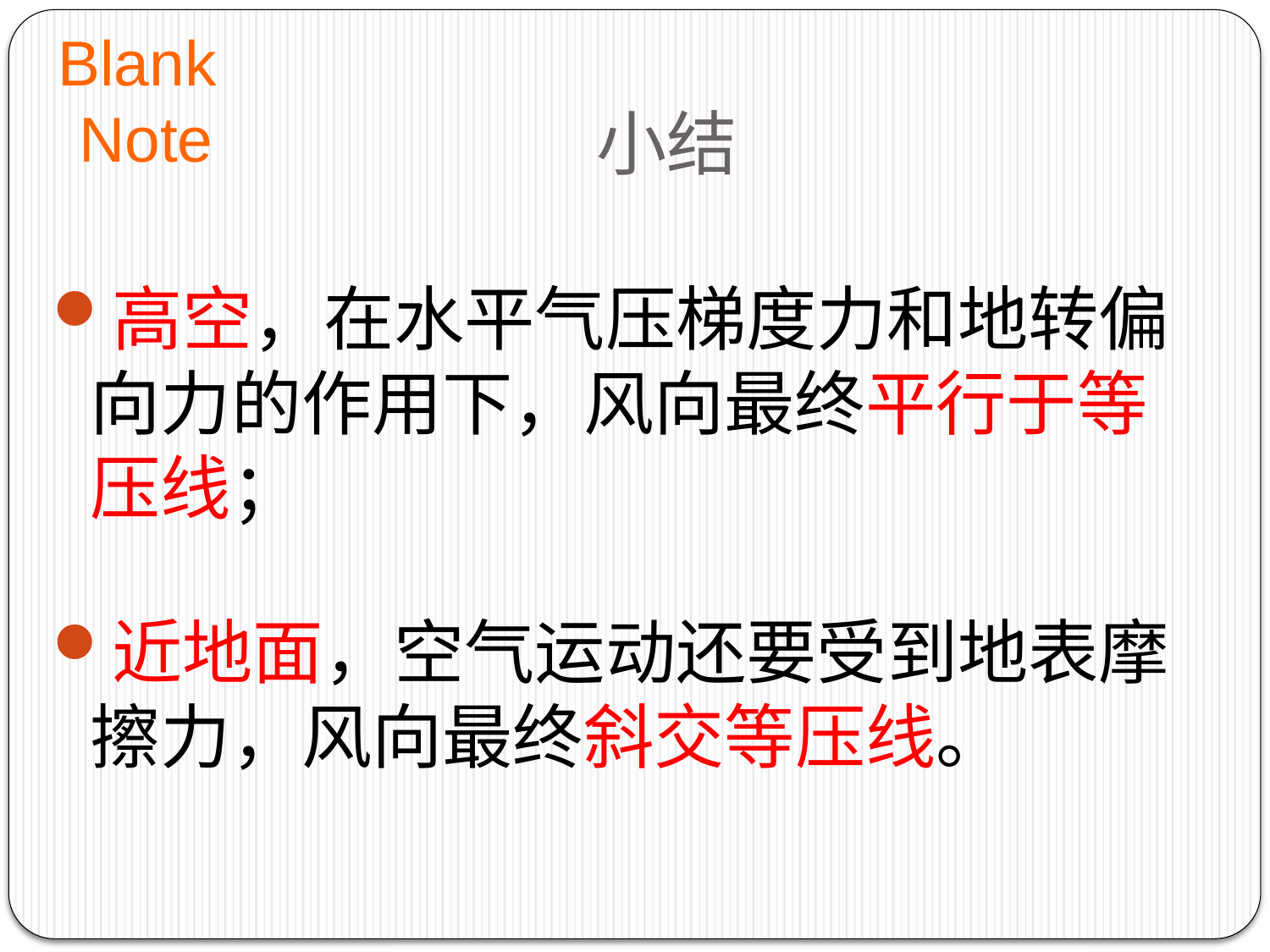

Blank
Note
# 小结
高空，在水平气压梯度力和地转偏向力的作用下，风向最终平行于等压线；

近地面，空气运动还要受到地表摩擦力，风向最终斜交等压线。